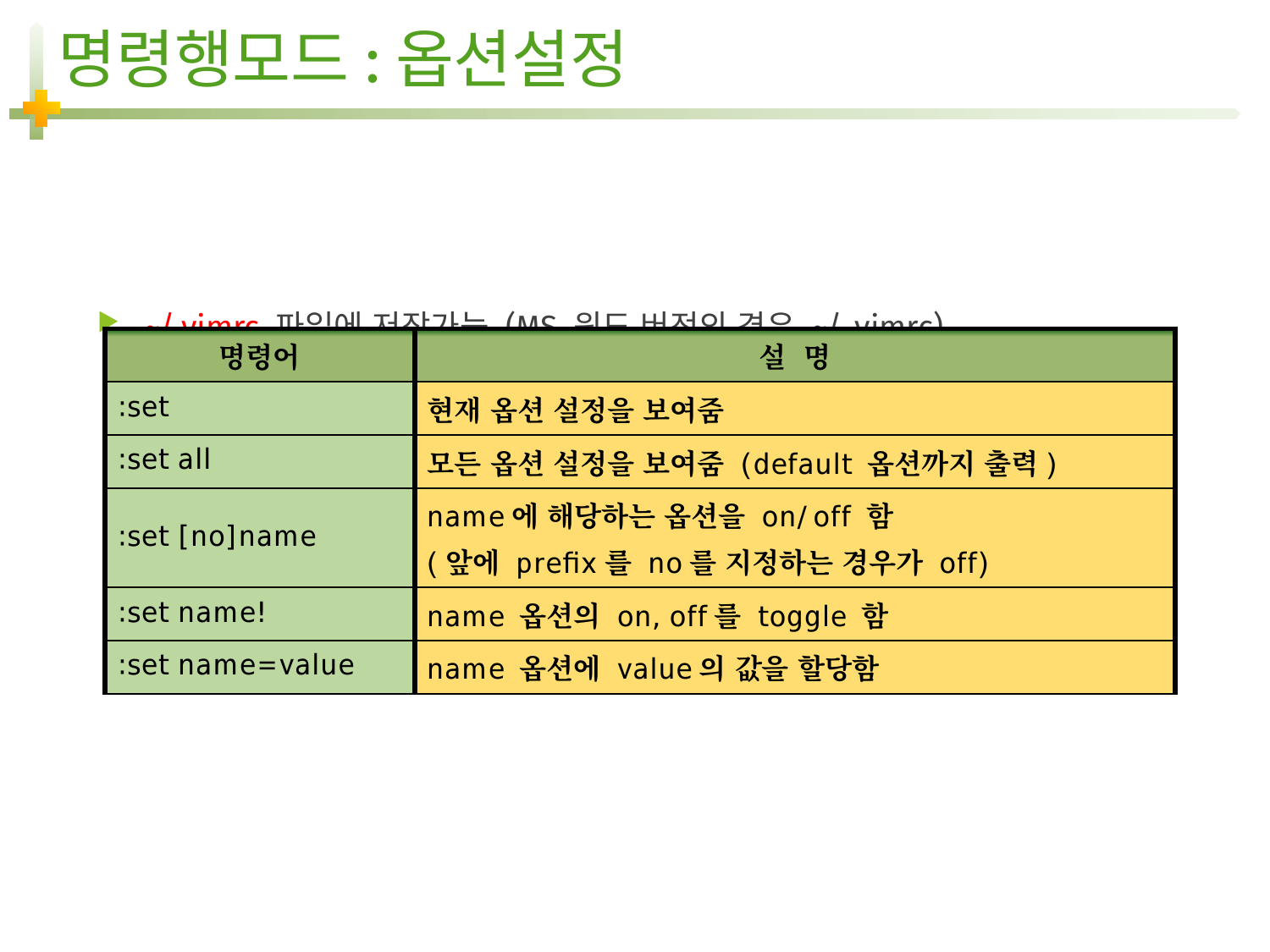

# 명령행모드:옵션설정
~/.vimrc 파일에 저장가능 (MS 윈도 버전의 경우 ~/_vimrc)
:set name[=value]
.vimrc 에 지정할때는 : 은 필요없음
| 명령어 | 설 명 |
| --- | --- |
| :set | 현재 옵션 설정을 보여줌 |
| :set all | 모든 옵션 설정을 보여줌 (default 옵션까지 출력) |
| :set [no]name | name에 해당하는 옵션을 on/off 함 (앞에 prefix를 no를 지정하는 경우가 off) |
| :set name! | name 옵션의 on, off를 toggle 함 |
| :set name=value | name 옵션에 value의 값을 할당함 |